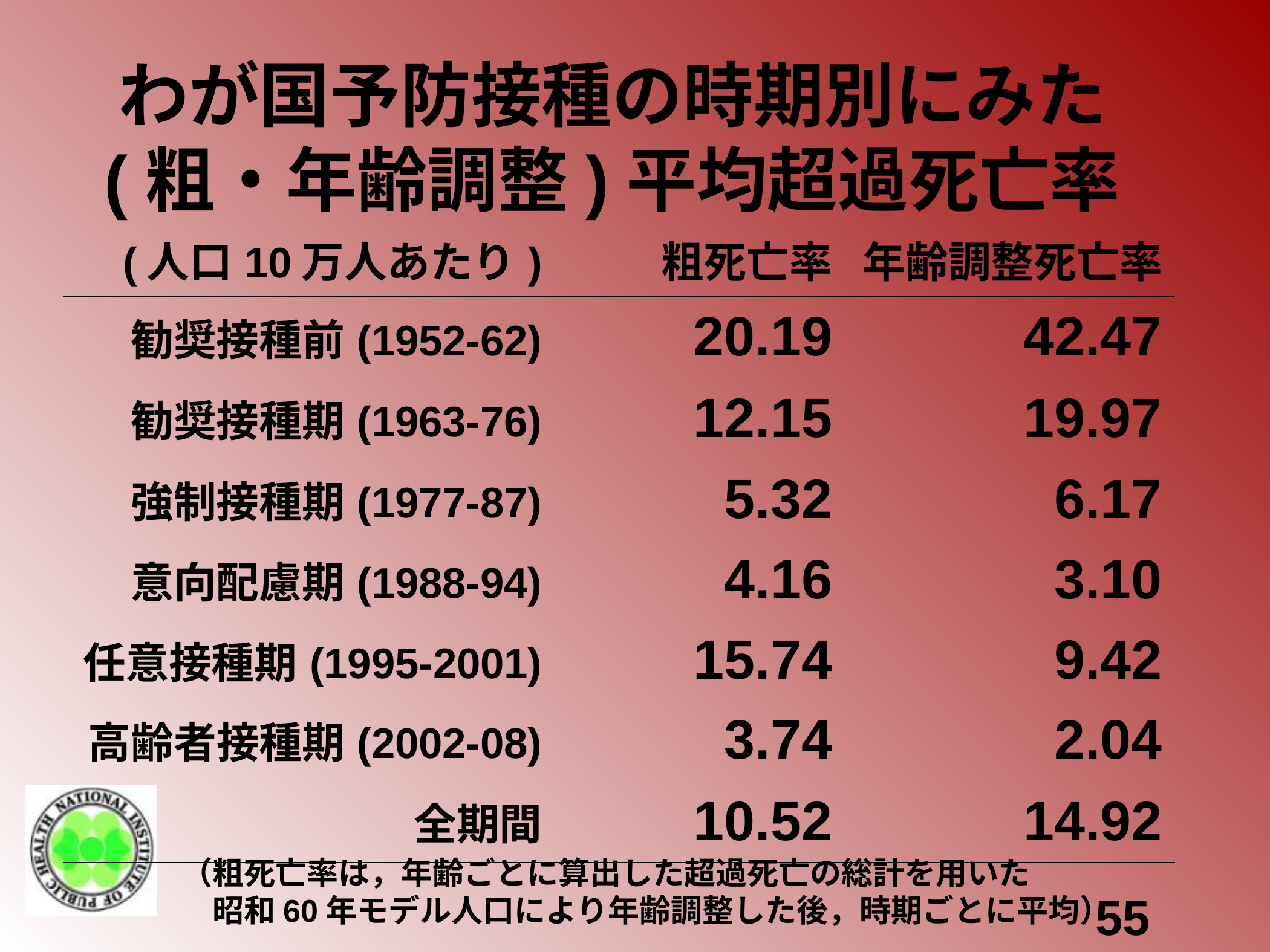

# わが国予防接種の時期別にみた (粗・年齢調整)平均超過死亡率
| (人口10万人あたり) | 粗死亡率 | 年齢調整死亡率 |
| --- | --- | --- |
| 勧奨接種前(1952-62) | 20.19 | 42.47 |
| 勧奨接種期(1963-76) | 12.15 | 19.97 |
| 強制接種期(1977-87) | 5.32 | 6.17 |
| 意向配慮期(1988-94) | 4.16 | 3.10 |
| 任意接種期(1995-2001) | 15.74 | 9.42 |
| 高齢者接種期(2002-08) | 3.74 | 2.04 |
| 全期間 | 10.52 | 14.92 |
（粗死亡率は，年齢ごとに算出した超過死亡の総計を用いた
　昭和60年モデル人口により年齢調整した後，時期ごとに平均）